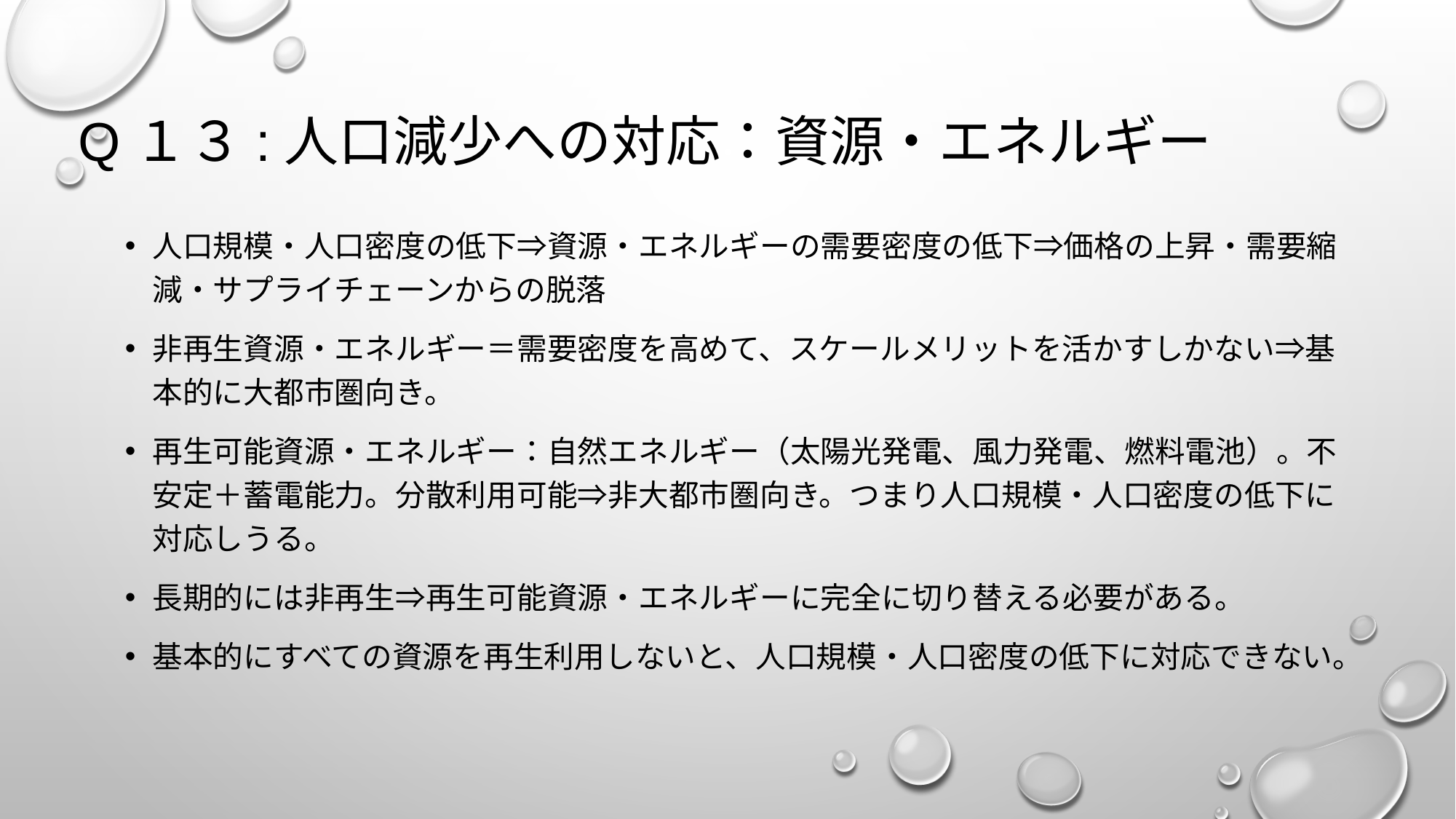

# Q１３:人口減少への対応：資源・エネルギー
人口規模・人口密度の低下⇒資源・エネルギーの需要密度の低下⇒価格の上昇・需要縮減・サプライチェーンからの脱落
非再生資源・エネルギー＝需要密度を高めて、スケールメリットを活かすしかない⇒基本的に大都市圏向き。
再生可能資源・エネルギー：自然エネルギー（太陽光発電、風力発電、燃料電池）。不安定＋蓄電能力。分散利用可能⇒非大都市圏向き。つまり人口規模・人口密度の低下に対応しうる。
長期的には非再生⇒再生可能資源・エネルギーに完全に切り替える必要がある。
基本的にすべての資源を再生利用しないと、人口規模・人口密度の低下に対応できない。